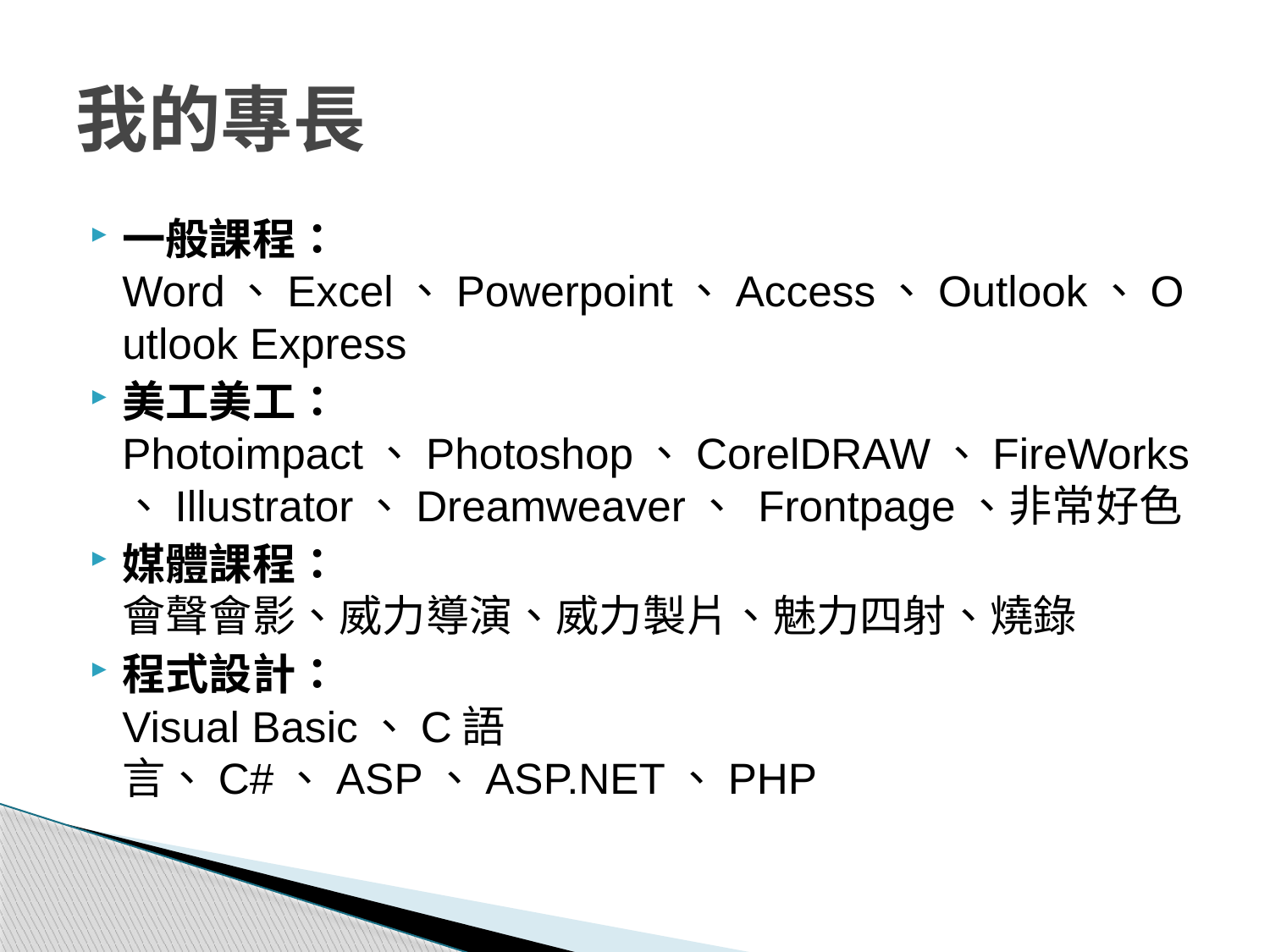

# 我的專長
一般課程：
Word、Excel、Powerpoint、Access、Outlook、Outlook Express
美工美工：
Photoimpact、Photoshop、CorelDRAW、FireWorks、Illustrator、Dreamweaver、 Frontpage、非常好色
媒體課程：
會聲會影、威力導演、威力製片、魅力四射、燒錄
程式設計：
Visual Basic、C語言、C#、ASP、ASP.NET、PHP